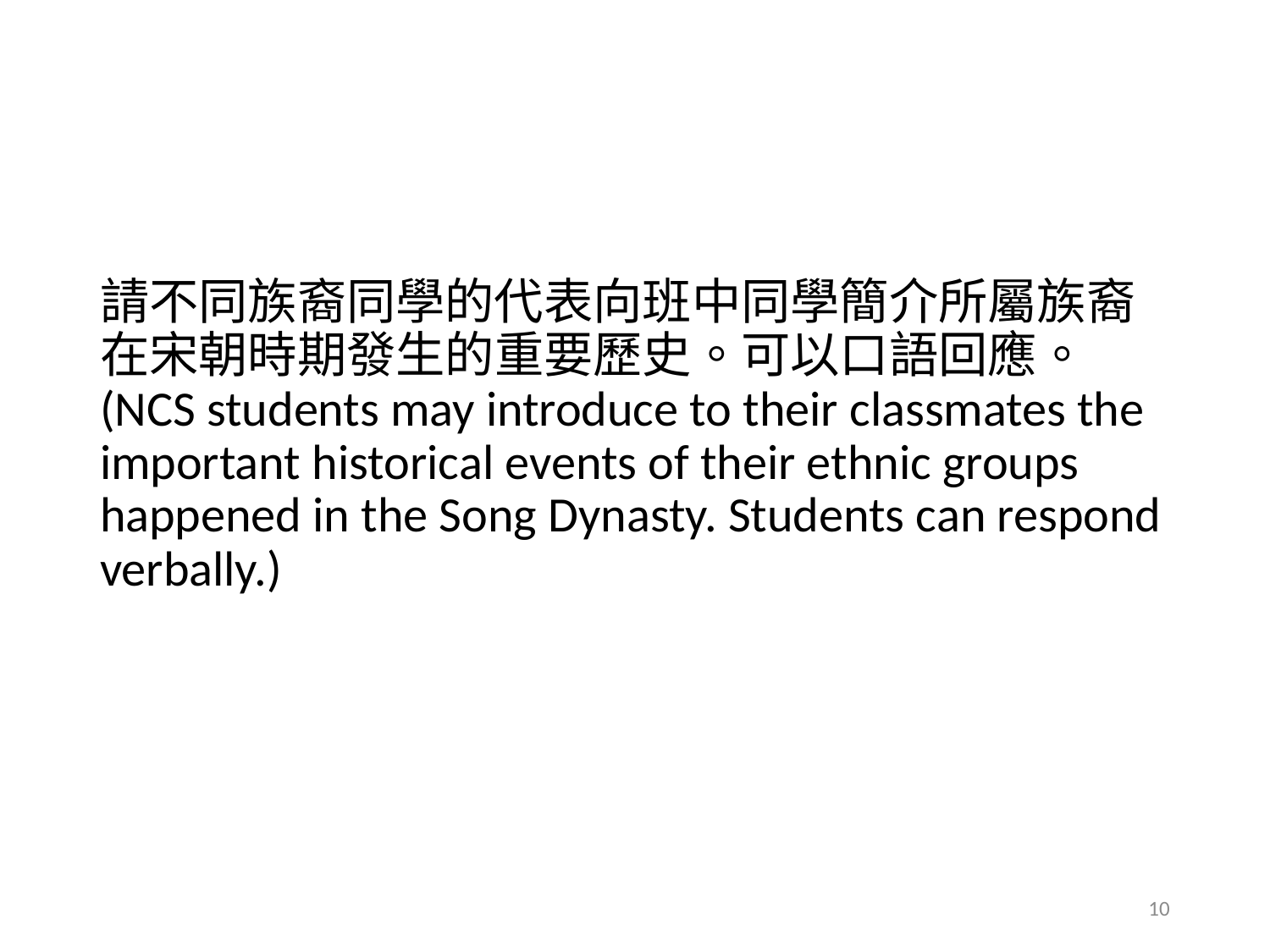

請不同族裔同學的代表向班中同學簡介所屬族裔在宋朝時期發生的重要歷史。可以口語回應。(NCS students may introduce to their classmates the important historical events of their ethnic groups happened in the Song Dynasty. Students can respond verbally.)

10